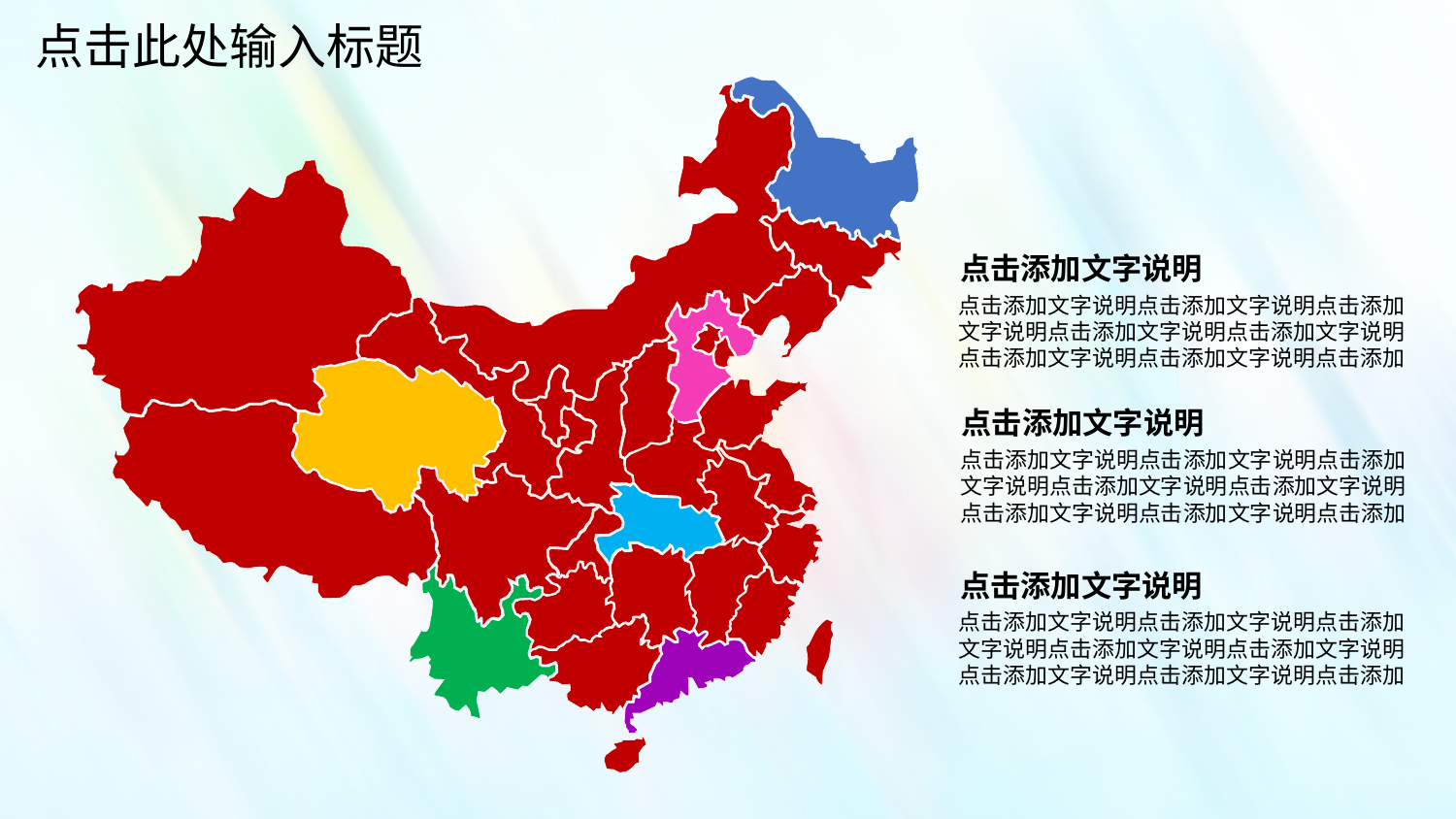

点击此处输入标题

点击添加文字说明
点击添加文字说明点击添加文字说明点击添加文字说明点击添加文字说明点击添加文字说明点击添加文字说明点击添加文字说明点击添加
点击添加文字说明
点击添加文字说明点击添加文字说明点击添加文字说明点击添加文字说明点击添加文字说明点击添加文字说明点击添加文字说明点击添加
点击添加文字说明
点击添加文字说明点击添加文字说明点击添加文字说明点击添加文字说明点击添加文字说明点击添加文字说明点击添加文字说明点击添加